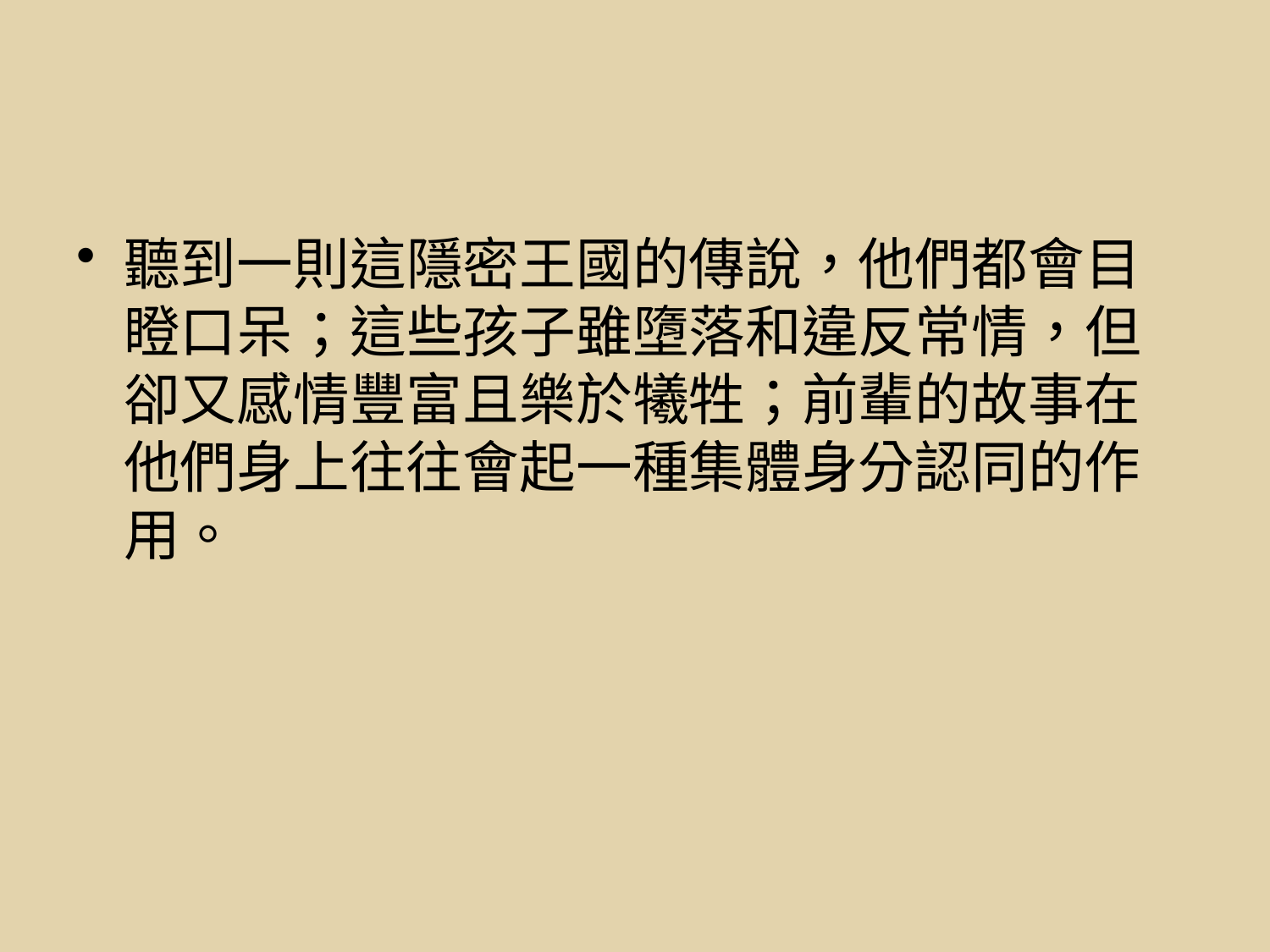

#
聽到一則這隱密王國的傳說，他們都會目瞪口呆；這些孩子雖墮落和違反常情，但卻又感情豐富且樂於犧牲；前輩的故事在他們身上往往會起一種集體身分認同的作用。